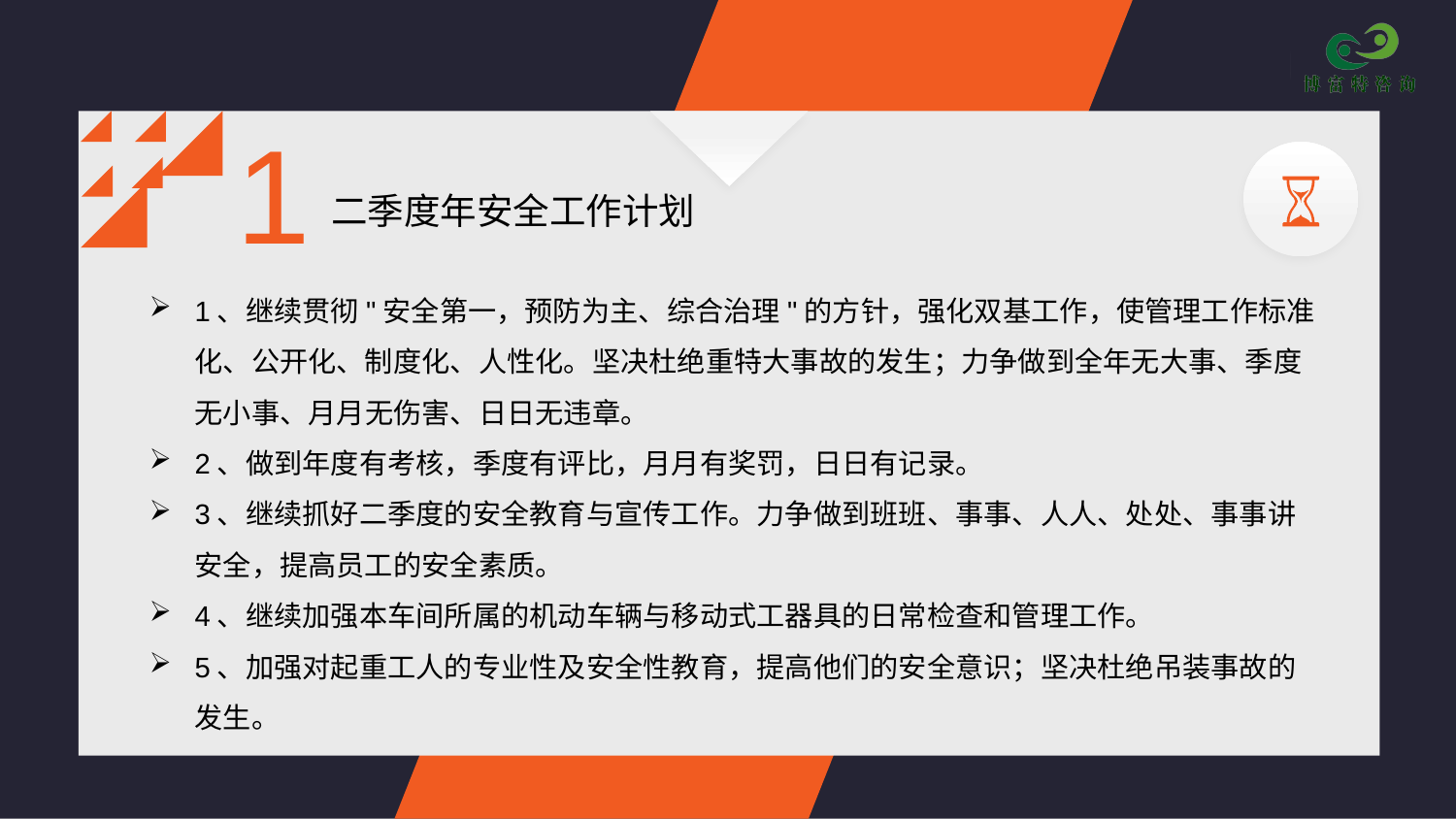

1

二季度年安全工作计划
1、继续贯彻"安全第一，预防为主、综合治理"的方针，强化双基工作，使管理工作标准化、公开化、制度化、人性化。坚决杜绝重特大事故的发生；力争做到全年无大事、季度无小事、月月无伤害、日日无违章。
2、做到年度有考核，季度有评比，月月有奖罚，日日有记录。
3、继续抓好二季度的安全教育与宣传工作。力争做到班班、事事、人人、处处、事事讲安全，提高员工的安全素质。
4、继续加强本车间所属的机动车辆与移动式工器具的日常检查和管理工作。
5、加强对起重工人的专业性及安全性教育，提高他们的安全意识；坚决杜绝吊装事故的发生。